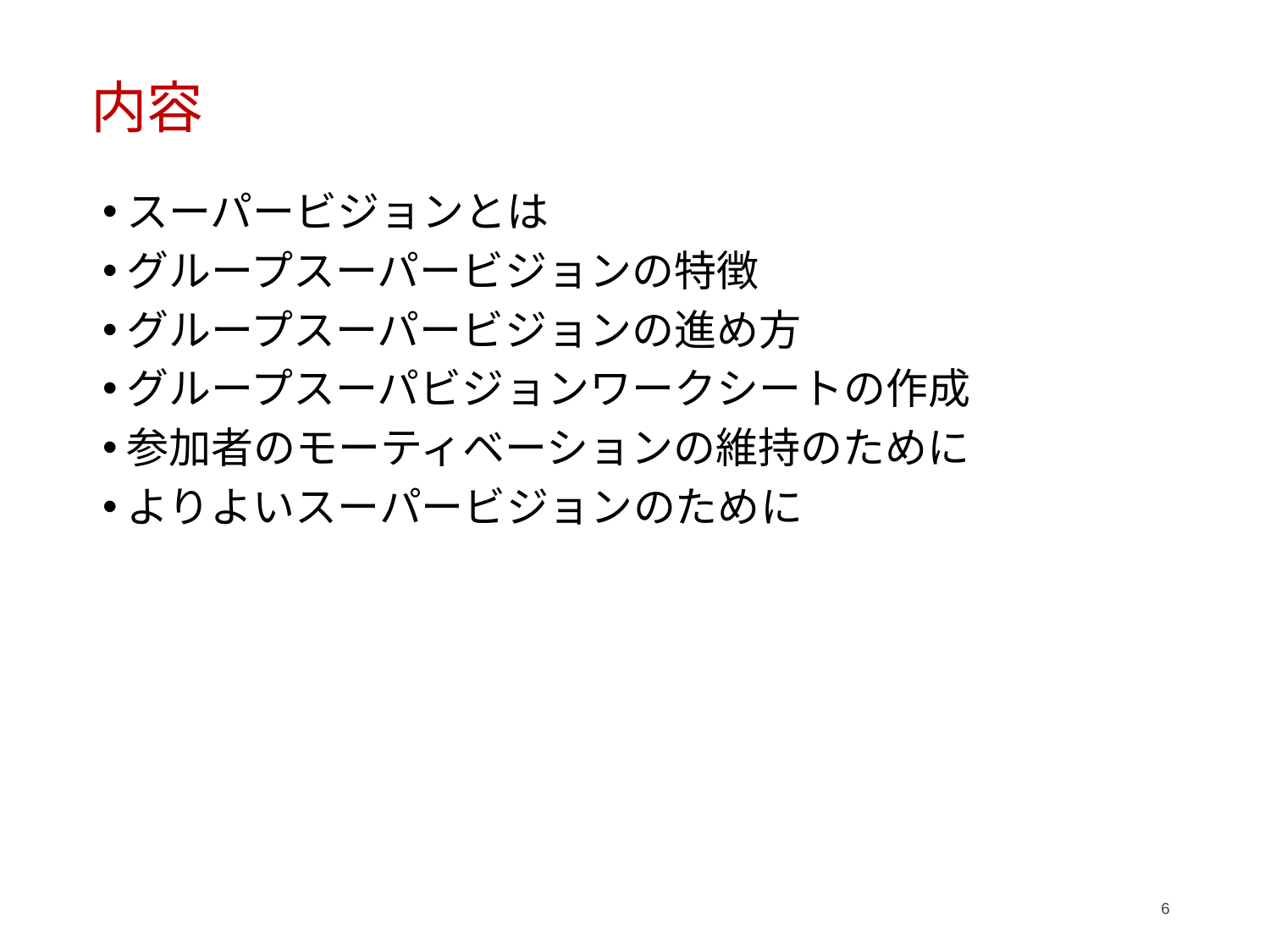

# 内容
スーパービジョンとは
グループスーパービジョンの特徴
グループスーパービジョンの進め方
グループスーパビジョンワークシートの作成
参加者のモーティベーションの維持のために
よりよいスーパービジョンのために

6